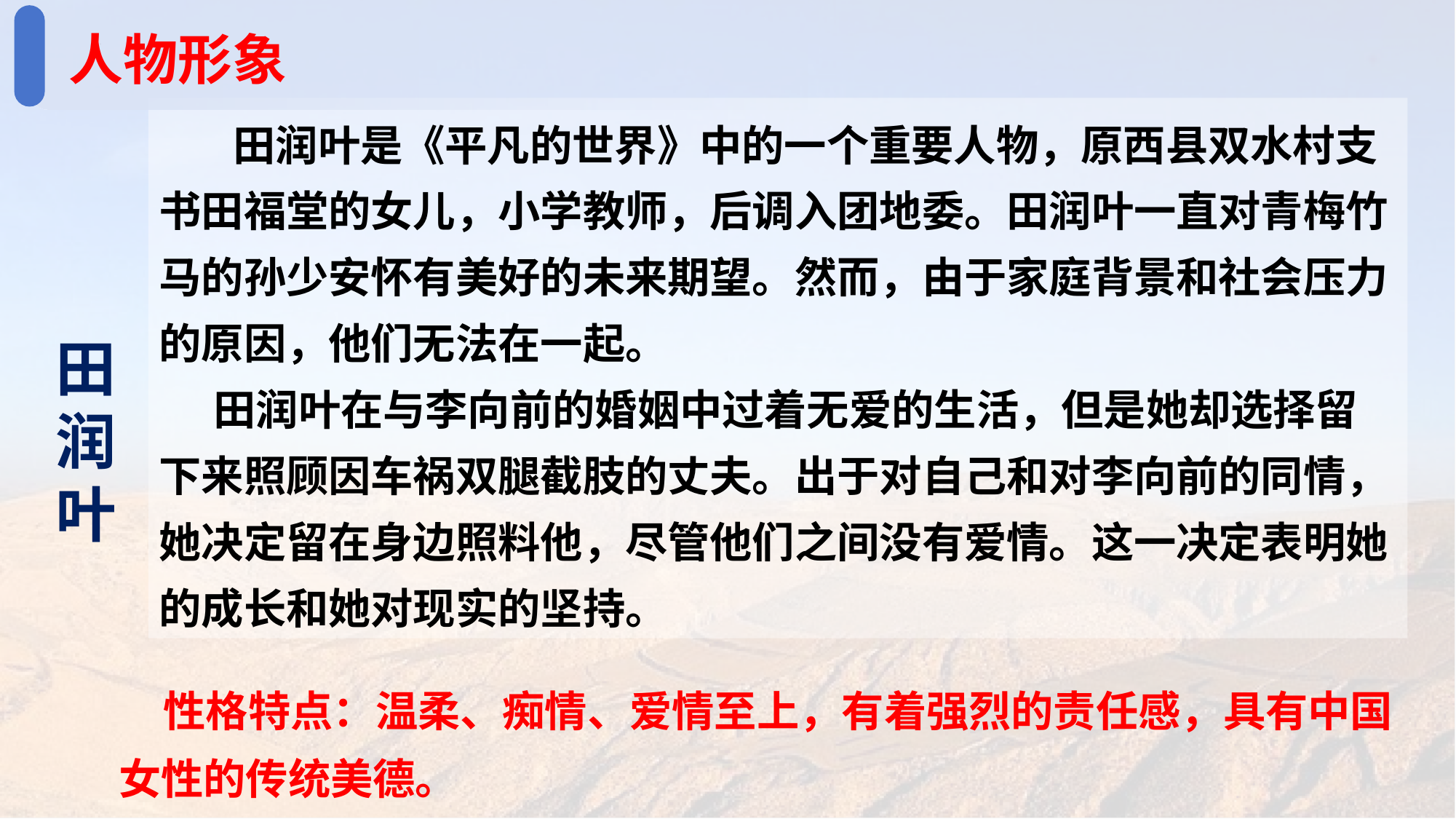

人物形象
 田润叶是《平凡的世界》中的一个重要人物，原西县双水村支书田福堂的女儿，小学教师，后调入团地委。田润叶一直对青梅竹马的孙少安怀有美好的未来期望。然而，由于家庭背景和社会压力的原因，他们无法在一起。
田润叶在与李向前的婚姻中过着无爱的生活，但是她却选择留下来照顾因车祸双腿截肢的丈夫。出于对自己和对李向前的同情，她决定留在身边照料他，尽管他们之间没有爱情。这一决定表明她的成长和她对现实的坚持。
田润叶
   性格特点：温柔、痴情、爱情至上，有着强烈的责任感，具有中国女性的传统美德。